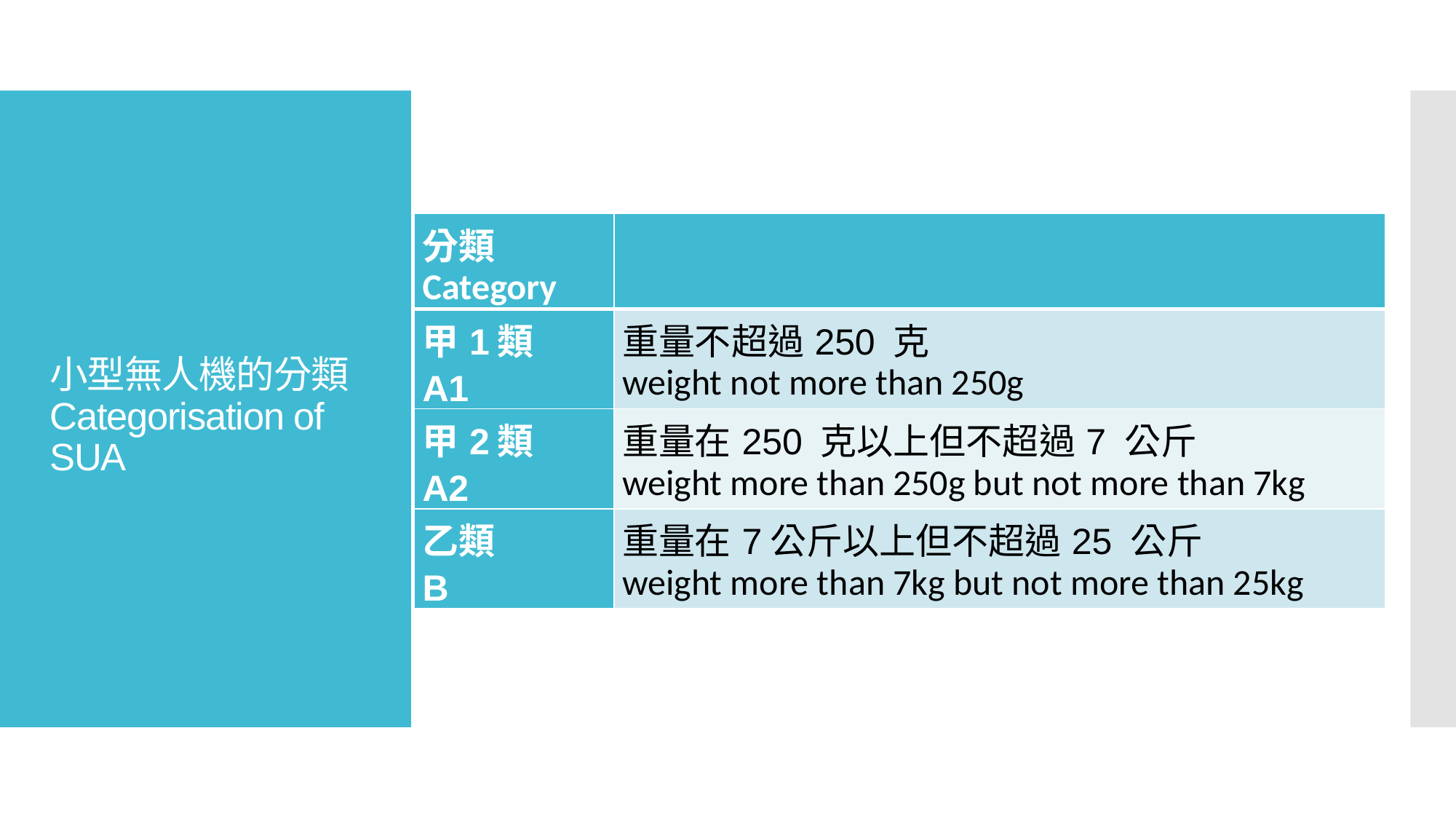

| 分類Category |  |
| --- | --- |
| 甲1類 A1 | 重量不超過250 克 weight not more than 250g |
| 甲2類 A2 | 重量在250 克以上但不超過7 公斤 weight more than 250g but not more than 7kg |
| 乙類 B | 重量在7公斤以上但不超過25 公斤 weight more than 7kg but not more than 25kg |
# 小型無人機的分類 Categorisation of SUA